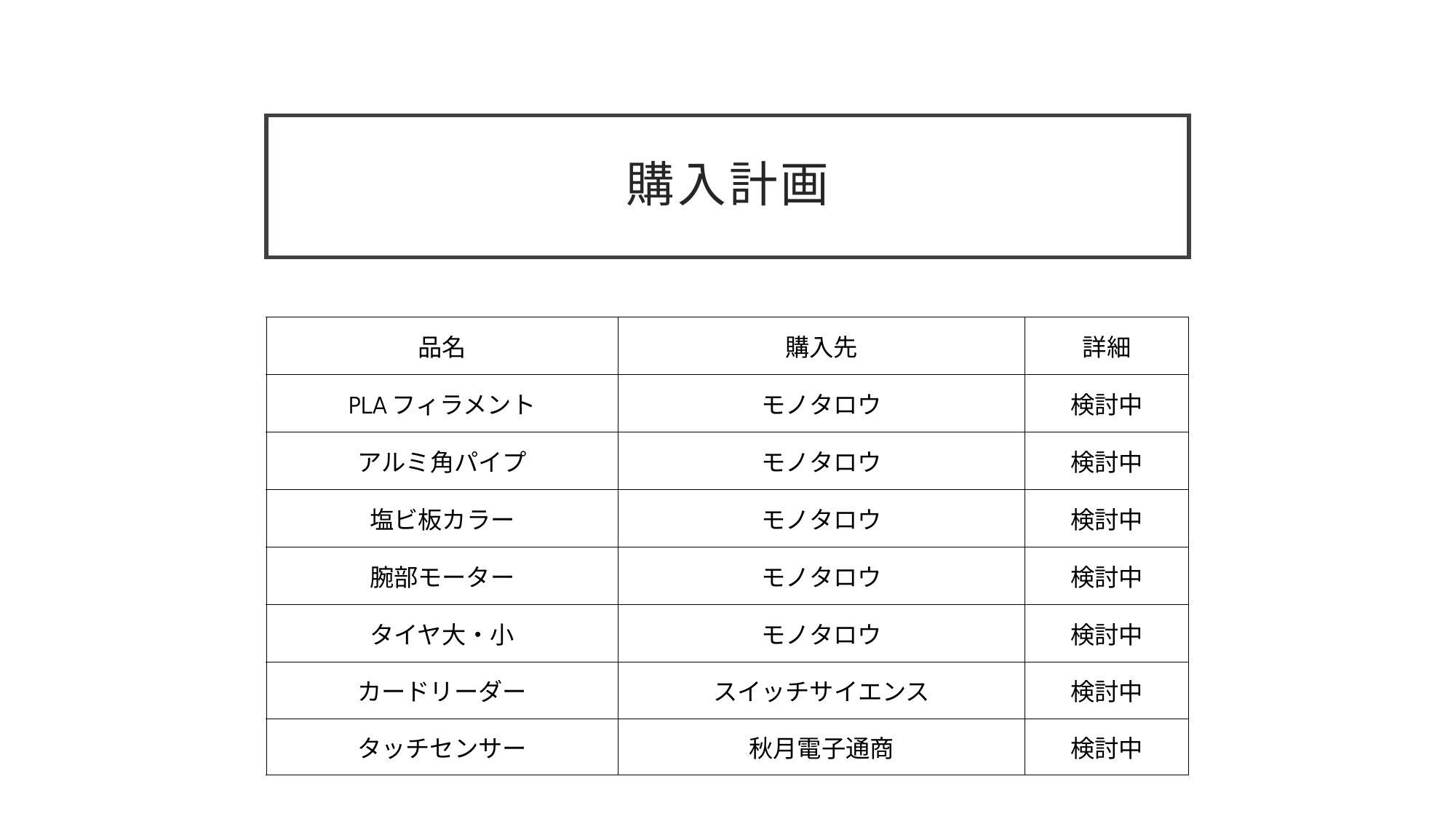

# 購入計画

| 品名​ | 購入先​ | 詳細​ |
| --- | --- | --- |
| PLAフィラメント​ | モノタロウ​ | 検討中​ |
| アルミ角パイプ​ | モノタロウ​ | 検討中​ |
| 塩ビ板カラー​ | モノタロウ​ | 検討中​ |
| 腕部モーター​ | モノタロウ​ | 検討中​ |
| タイヤ大・小​ | モノタロウ​ | 検討中​ |
| カードリーダー​ | スイッチサイエンス​ | 検討中​ |
| タッチセンサー​ | 秋月電子通商​ | 検討中​ |